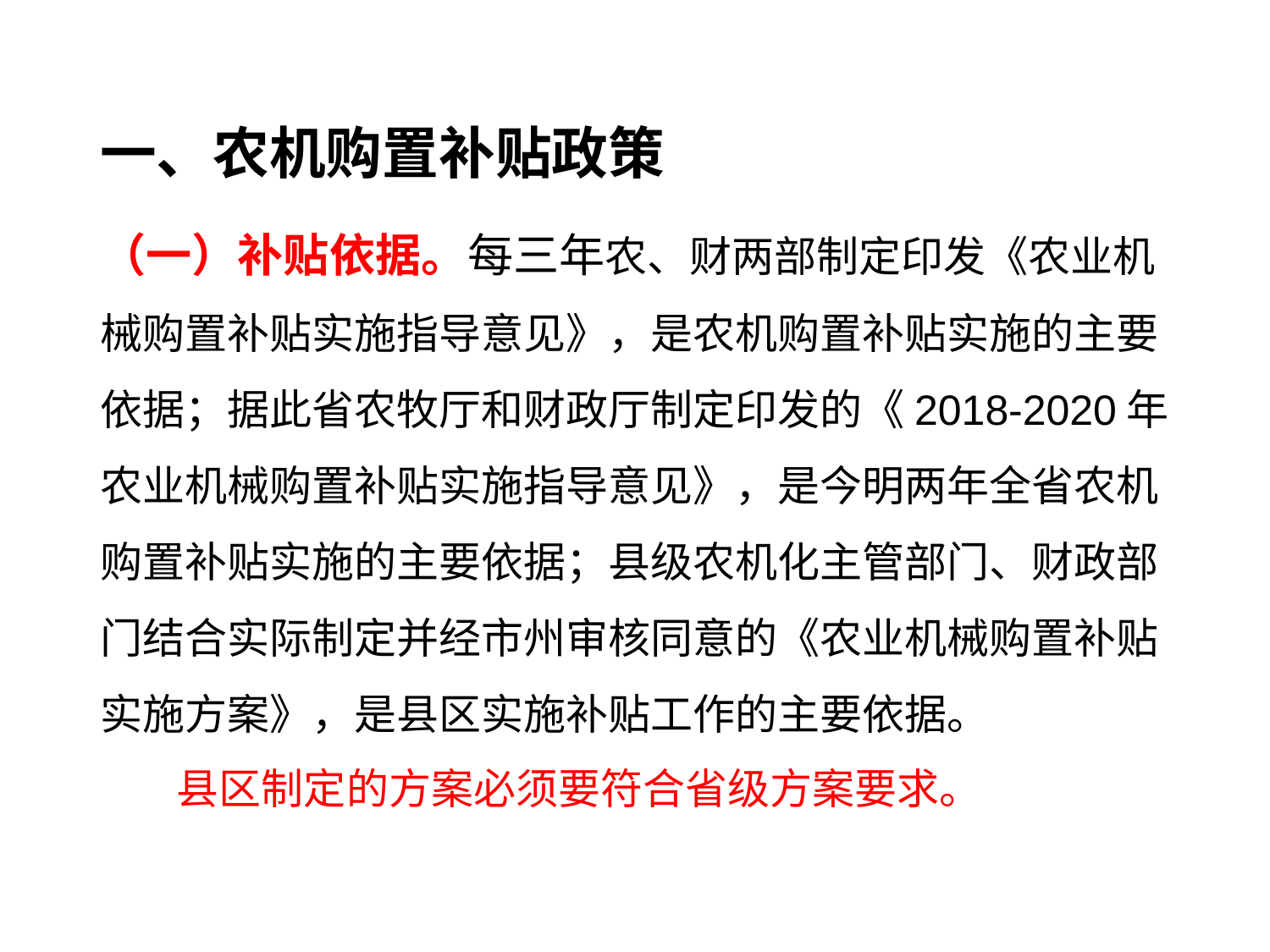

一、农机购置补贴政策
（一）补贴依据。每三年农、财两部制定印发《农业机械购置补贴实施指导意见》，是农机购置补贴实施的主要依据；据此省农牧厅和财政厅制定印发的《2018-2020年农业机械购置补贴实施指导意见》，是今明两年全省农机购置补贴实施的主要依据；县级农机化主管部门、财政部门结合实际制定并经市州审核同意的《农业机械购置补贴实施方案》，是县区实施补贴工作的主要依据。
       县区制定的方案必须要符合省级方案要求。